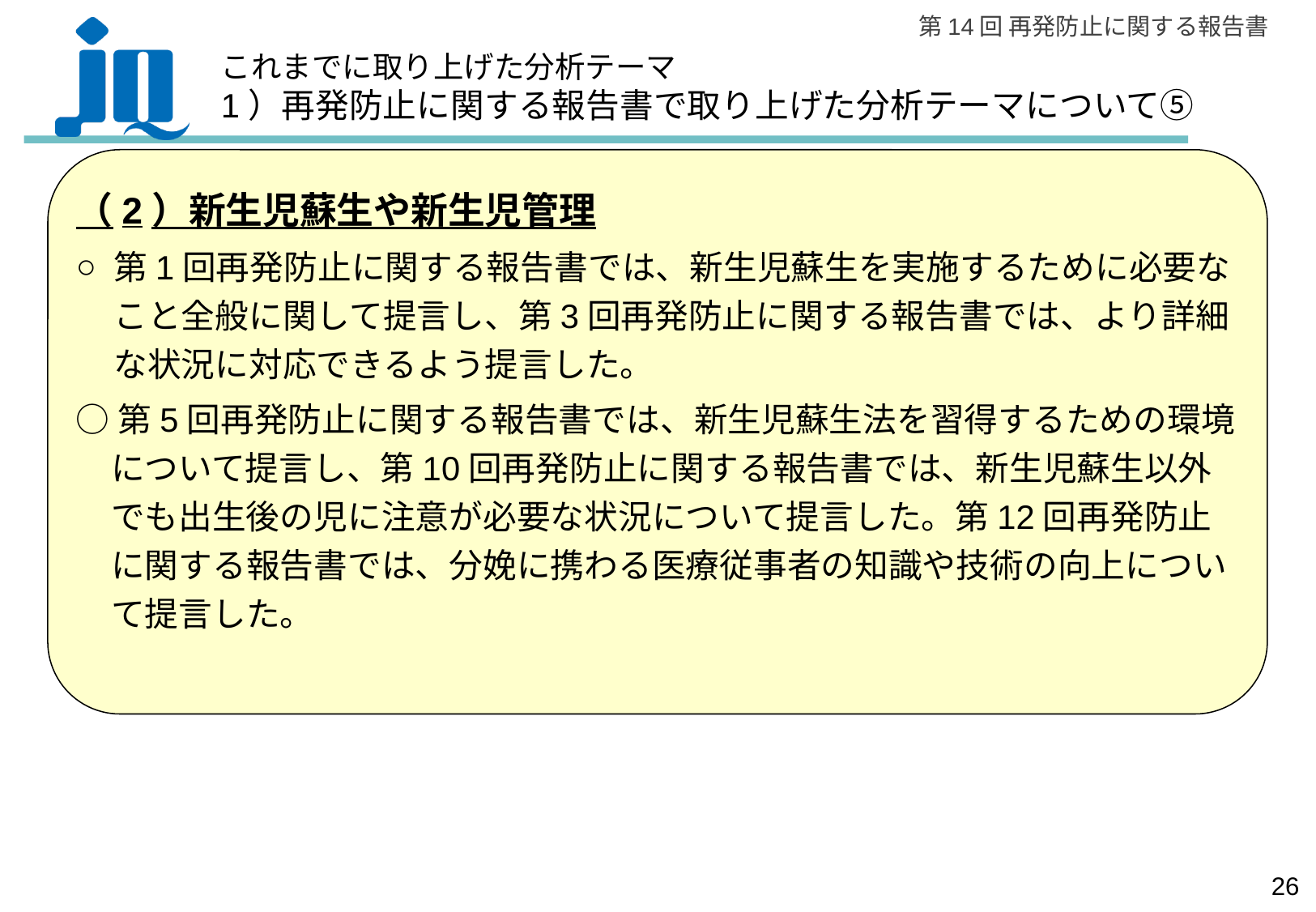

これまでに取り上げた分析テーマ
1）再発防止に関する報告書で取り上げた分析テーマについて⑤
（2）新生児蘇生や新生児管理
第1回再発防止に関する報告書では、新生児蘇生を実施するために必要なこと全般に関して提言し、第3回再発防止に関する報告書では、より詳細な状況に対応できるよう提言した。
○第5回再発防止に関する報告書では、新生児蘇生法を習得するための環境について提言し、第10回再発防止に関する報告書では、新生児蘇生以外でも出生後の児に注意が必要な状況について提言した。第12回再発防止に関する報告書では、分娩に携わる医療従事者の知識や技術の向上について提言した。
26